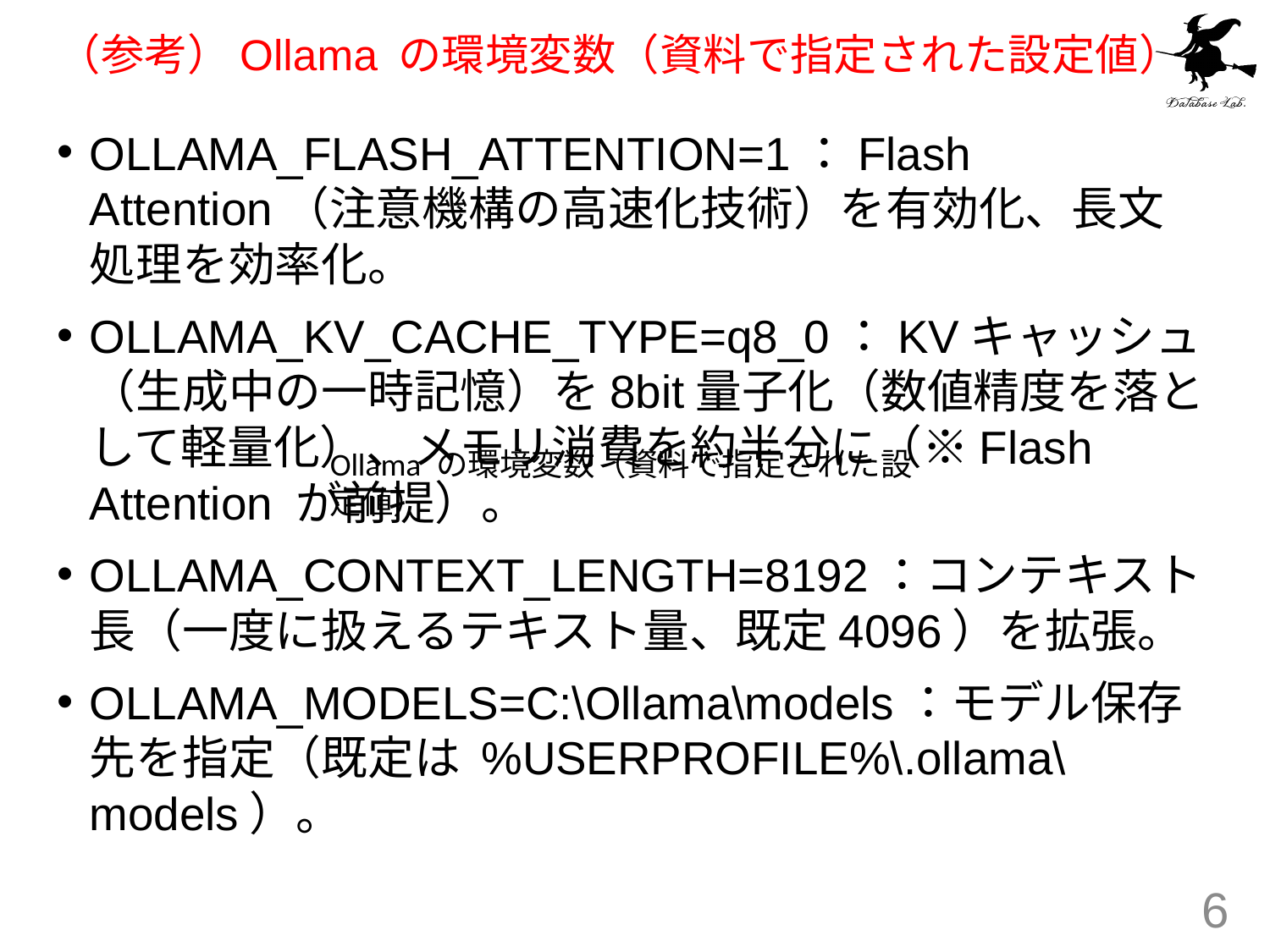

# （参考）Ollama の環境変数（資料で指定された設定値）
OLLAMA_FLASH_ATTENTION=1：Flash Attention（注意機構の高速化技術）を有効化、長文処理を効率化。
OLLAMA_KV_CACHE_TYPE=q8_0：KVキャッシュ（生成中の一時記憶）を8bit量子化（数値精度を落として軽量化）、メモリ消費を約半分に（※Flash Attention が前提）。
OLLAMA_CONTEXT_LENGTH=8192：コンテキスト長（一度に扱えるテキスト量、既定4096）を拡張。
OLLAMA_MODELS=C:\Ollama\models：モデル保存先を指定（既定は %USERPROFILE%\.ollama\models）。
Ollama の環境変数（資料で指定された設定値）
6